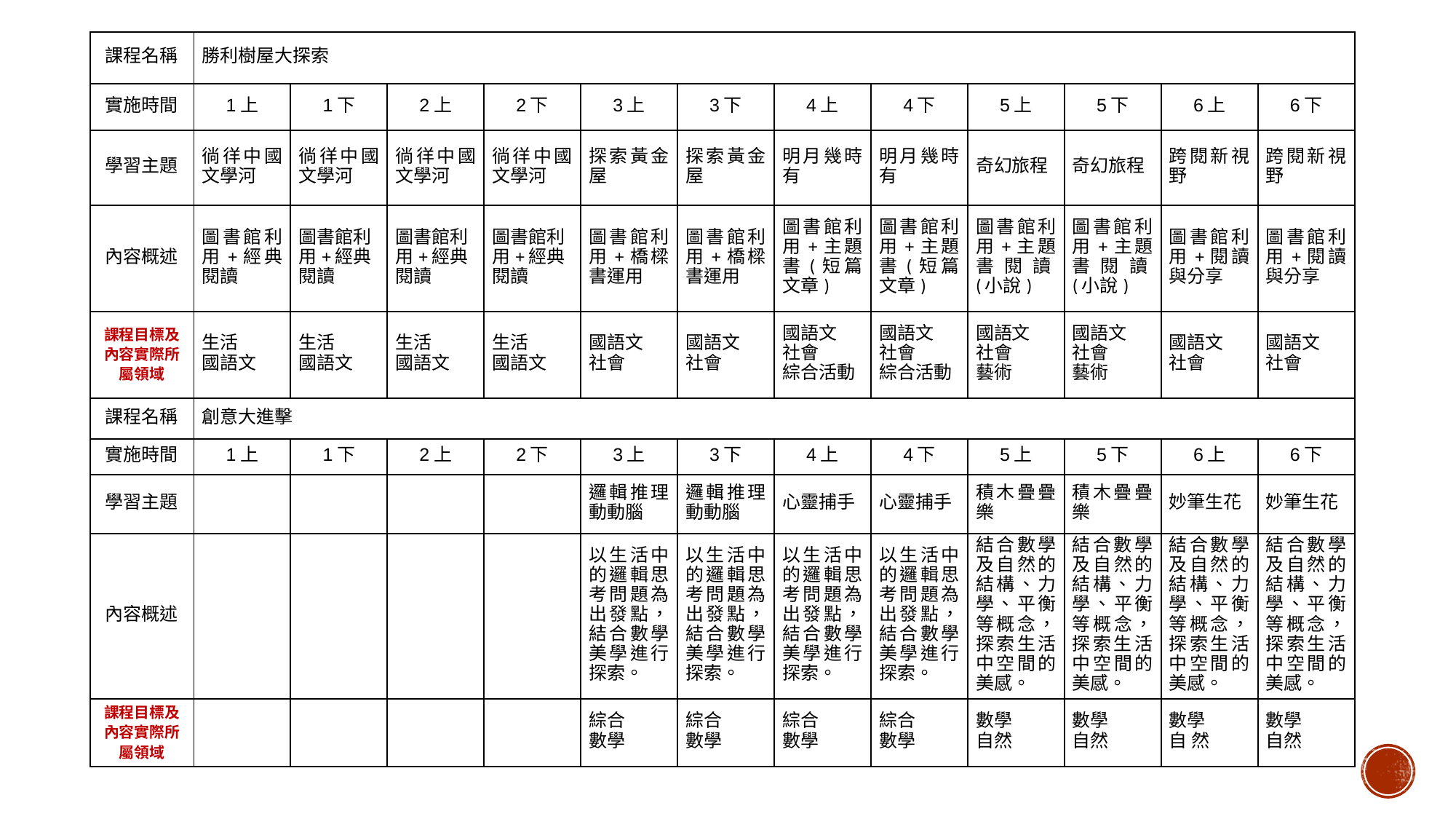

| 課程名稱 | 勝利樹屋大探索 |  |  |  |  |  |  |  |  |  |  |  |
| --- | --- | --- | --- | --- | --- | --- | --- | --- | --- | --- | --- | --- |
| 實施時間 | 1上 | 1下 | 2上 | 2下 | 3上 | 3下 | 4上 | 4下 | 5上 | 5下 | 6上 | 6下 |
| 學習主題 | 徜徉中國文學河 | 徜徉中國文學河 | 徜徉中國文學河 | 徜徉中國文學河 | 探索黃金屋 | 探索黃金屋 | 明月幾時有 | 明月幾時有 | 奇幻旅程 | 奇幻旅程 | 跨閱新視野 | 跨閱新視野 |
| 內容概述 | 圖書館利用+經典閱讀 | 圖書館利用+經典閱讀 | 圖書館利用+經典閱讀 | 圖書館利用+經典閱讀 | 圖書館利用+橋樑書運用 | 圖書館利用+橋樑書運用 | 圖書館利用+主題書(短篇文章) | 圖書館利用+主題書(短篇文章) | 圖書館利用+主題書閱讀(小說) | 圖書館利用+主題書閱讀(小說) | 圖書館利用+閱讀與分享 | 圖書館利用+閱讀與分享 |
| 課程目標及內容實際所屬領域 | 生活 國語文 | 生活 國語文 | 生活 國語文 | 生活 國語文 | 國語文 社會 | 國語文 社會 | 國語文 社會 綜合活動 | 國語文 社會 綜合活動 | 國語文 社會 藝術 | 國語文 社會 藝術 | 國語文 社會 | 國語文 社會 |

| 課程名稱 | 創意大進擊 |  |  |  |  |  |  |  |  |  |  |  |
| --- | --- | --- | --- | --- | --- | --- | --- | --- | --- | --- | --- | --- |
| 實施時間 | 1上 | 1下 | 2上 | 2下 | 3上 | 3下 | 4上 | 4下 | 5上 | 5下 | 6上 | 6下 |
| 學習主題 |  |  |  |  | 邏輯推理動動腦 | 邏輯推理動動腦 | 心靈捕手 | 心靈捕手 | 積木疊疊樂 | 積木疊疊樂 | 妙筆生花 | 妙筆生花 |
| 內容概述 |  |  |  |  | 以生活中的邏輯思考問題為出發點，結合數學美學進行探索。 | 以生活中的邏輯思考問題為出發點，結合數學美學進行探索。 | 以生活中的邏輯思考問題為出發點，結合數學美學進行探索。 | 以生活中的邏輯思考問題為出發點，結合數學美學進行探索。 | 結合數學及自然的結構、力學、平衡等概念，探索生活中空間的美感。 | 結合數學及自然的結構、力學、平衡等概念，探索生活中空間的美感。 | 結合數學及自然的結構、力學、平衡等概念，探索生活中空間的美感。 | 結合數學及自然的結構、力學、平衡等概念，探索生活中空間的美感。 |
| 課程目標及內容實際所屬領域 |  |  |  |  | 綜合 數學 | 綜合 數學 | 綜合 數學 | 綜合 數學 | 數學 自然 | 數學 自然 | 數學 自 然 | 數學 自然 |